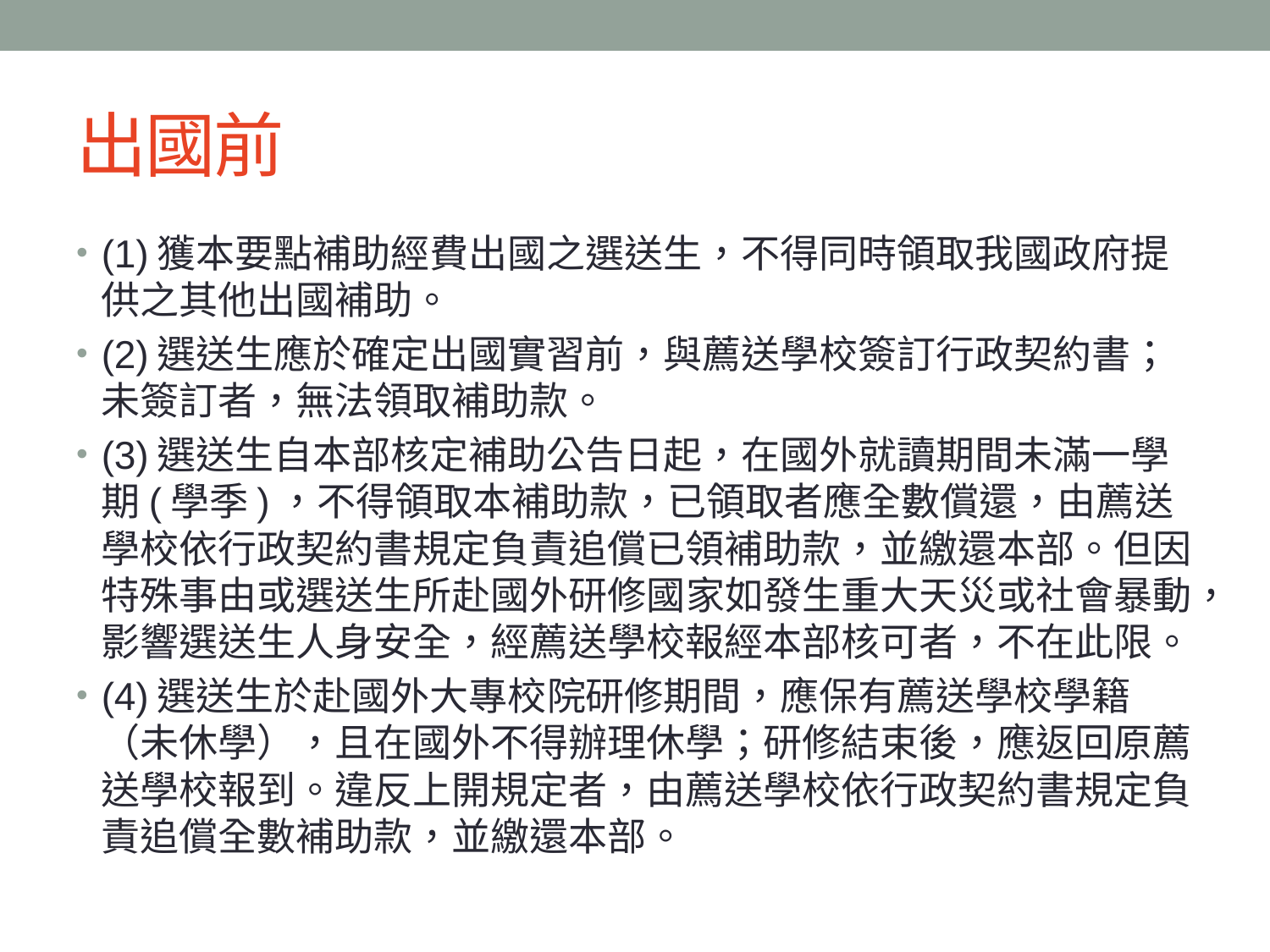

# 出國前
(1)獲本要點補助經費出國之選送生，不得同時領取我國政府提供之其他出國補助。
(2)選送生應於確定出國實習前，與薦送學校簽訂行政契約書；未簽訂者，無法領取補助款。
(3)選送生自本部核定補助公告日起，在國外就讀期間未滿一學期(學季)，不得領取本補助款，已領取者應全數償還，由薦送學校依行政契約書規定負責追償已領補助款，並繳還本部。但因特殊事由或選送生所赴國外研修國家如發生重大天災或社會暴動，影響選送生人身安全，經薦送學校報經本部核可者，不在此限。
(4)選送生於赴國外大專校院研修期間，應保有薦送學校學籍（未休學），且在國外不得辦理休學；研修結束後，應返回原薦送學校報到。違反上開規定者，由薦送學校依行政契約書規定負責追償全數補助款，並繳還本部。